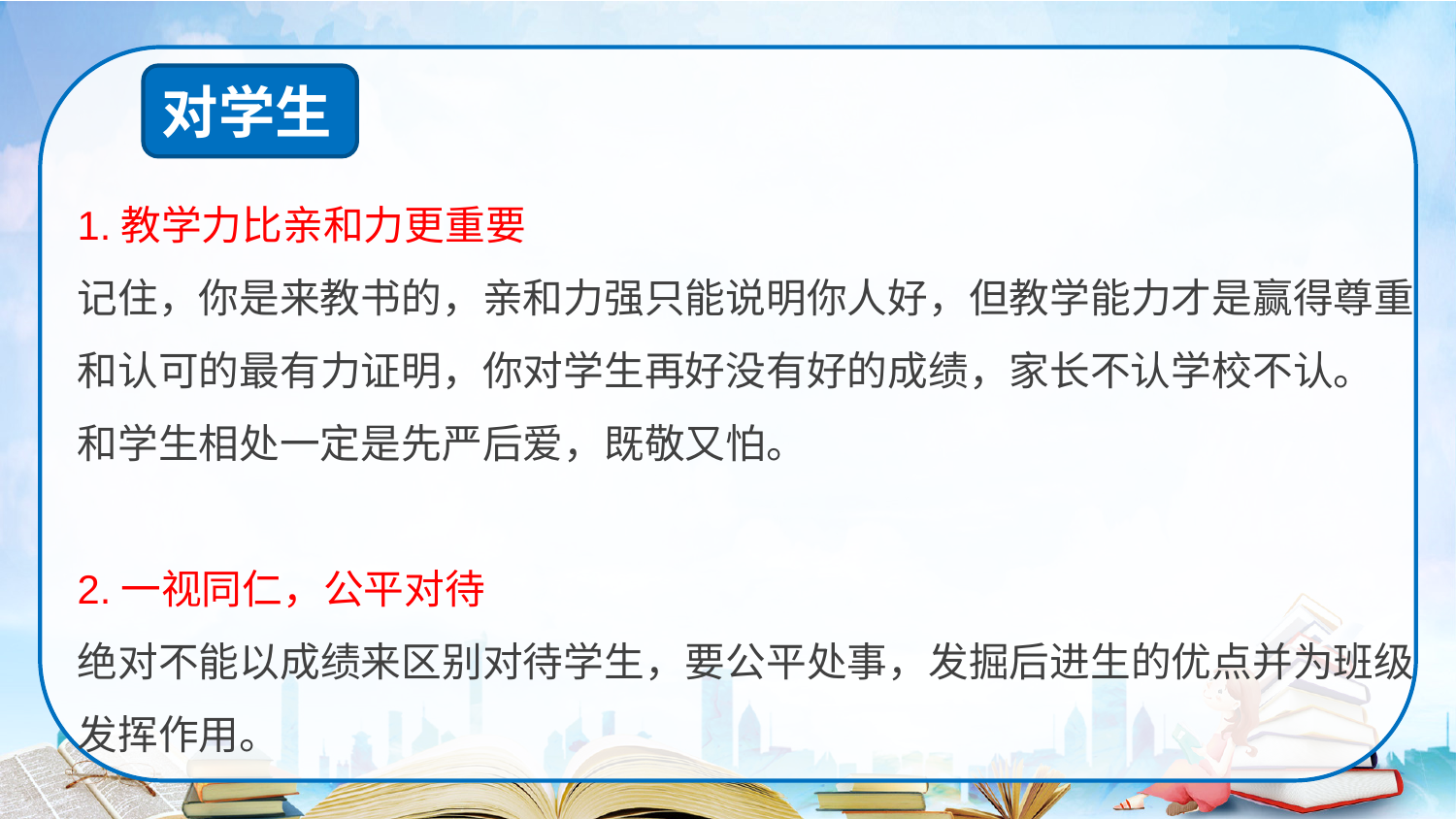

对学生
1.教学力比亲和力更重要
记住，你是来教书的，亲和力强只能说明你人好，但教学能力才是赢得尊重
和认可的最有力证明，你对学生再好没有好的成绩，家长不认学校不认。
和学生相处一定是先严后爱，既敬又怕。

2.一视同仁，公平对待
绝对不能以成绩来区别对待学生，要公平处事，发掘后进生的优点并为班级
发挥作用。